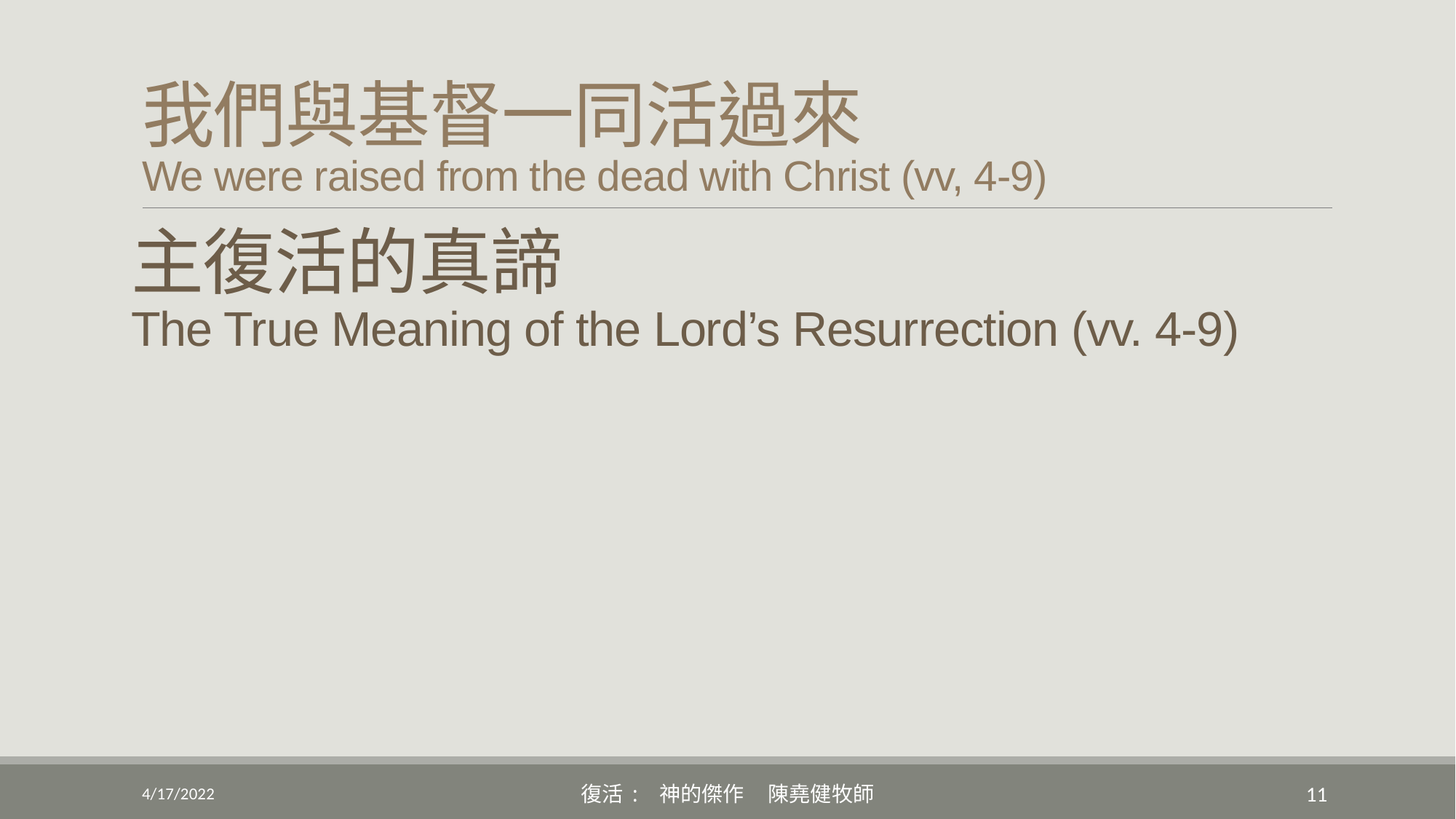

# 我們與基督一同活過來 We were raised from the dead with Christ (vv, 4-9)
主復活的真諦
The True Meaning of the Lord’s Resurrection (vv. 4-9)

4/17/2022
復活: 神的傑作     陳堯健牧師
11